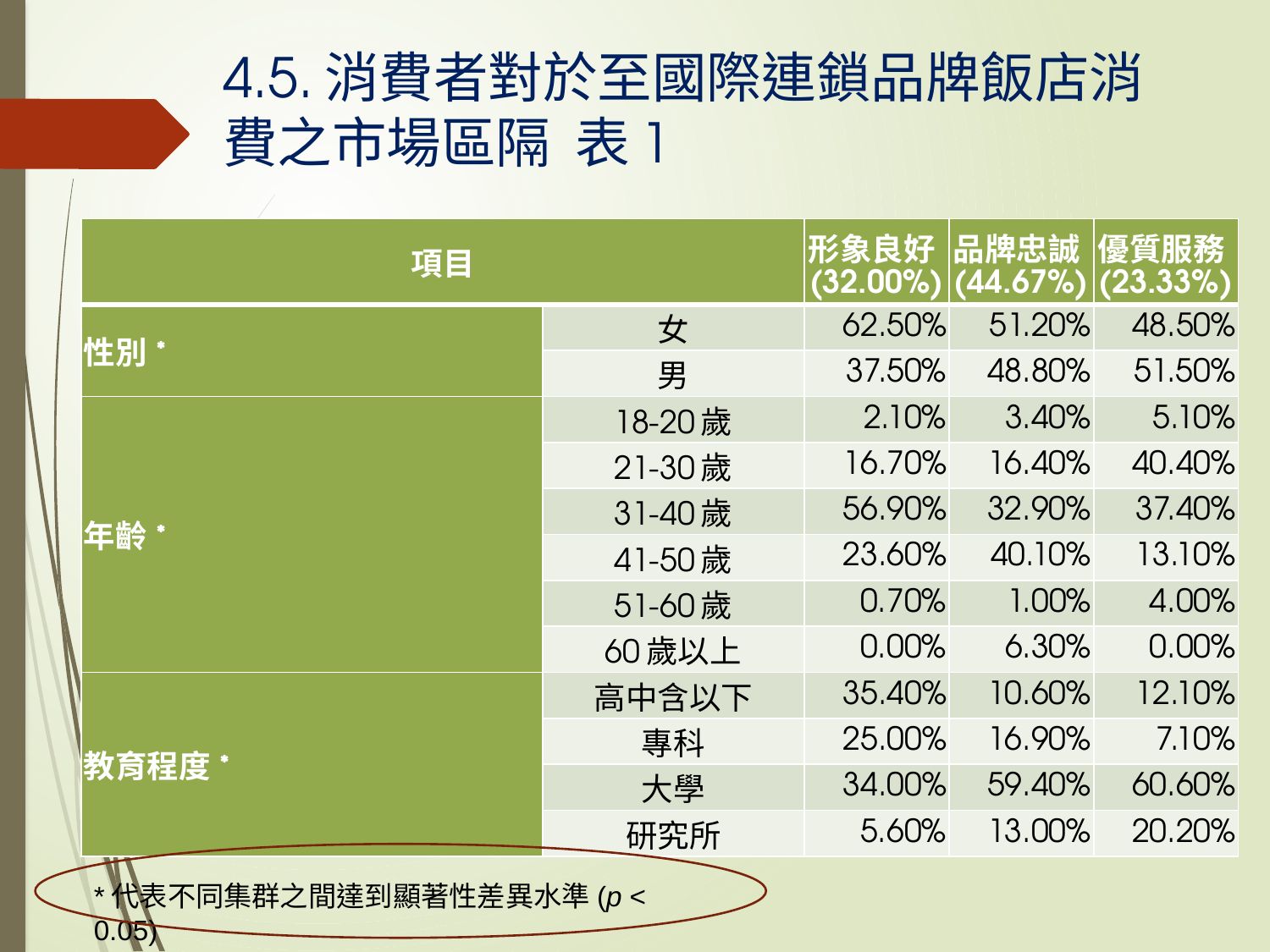

# 4.5.消費者對於至國際連鎖品牌飯店消費之市場區隔  表1
| 項目 |  | 形象良好(32.00%) | 品牌忠誠(44.67%) | 優質服務(23.33%) |
| --- | --- | --- | --- | --- |
| 性別\* | 女 | 62.50% | 51.20% | 48.50% |
|  | 男 | 37.50% | 48.80% | 51.50% |
| 年齡\* | 18-20歲 | 2.10% | 3.40% | 5.10% |
|  | 21-30歲 | 16.70% | 16.40% | 40.40% |
|  | 31-40歲 | 56.90% | 32.90% | 37.40% |
|  | 41-50歲 | 23.60% | 40.10% | 13.10% |
|  | 51-60歲 | 0.70% | 1.00% | 4.00% |
|  | 60歲以上 | 0.00% | 6.30% | 0.00% |
| 教育程度\* | 高中含以下 | 35.40% | 10.60% | 12.10% |
|  | 專科 | 25.00% | 16.90% | 7.10% |
|  | 大學 | 34.00% | 59.40% | 60.60% |
|  | 研究所 | 5.60% | 13.00% | 20.20% |

*代表不同集群之間達到顯著性差異水準(p < 0.05)